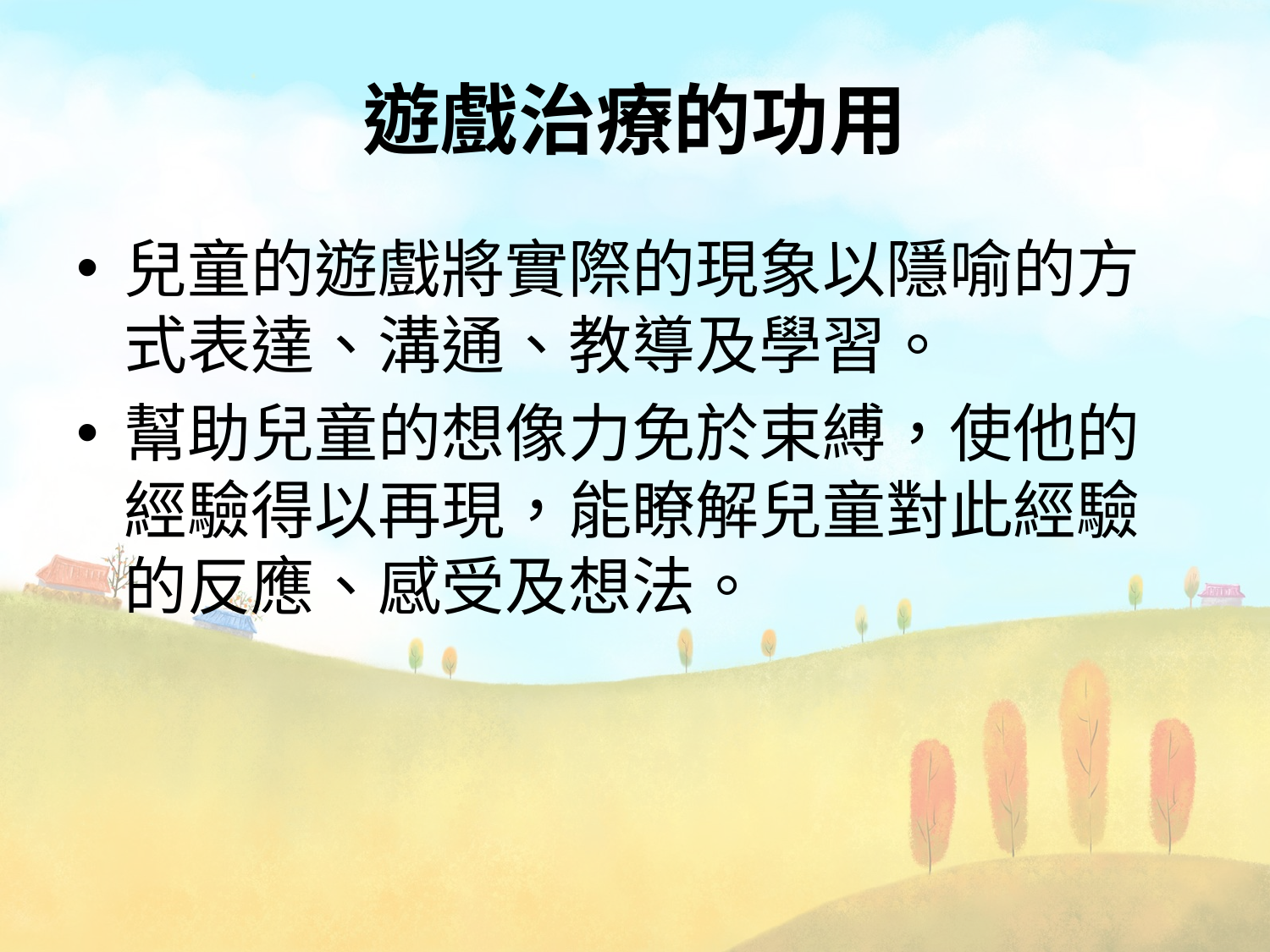

# 遊戲治療的功用
兒童的遊戲將實際的現象以隱喻的方式表達、溝通、教導及學習。
幫助兒童的想像力免於束縛，使他的經驗得以再現，能瞭解兒童對此經驗的反應、感受及想法。